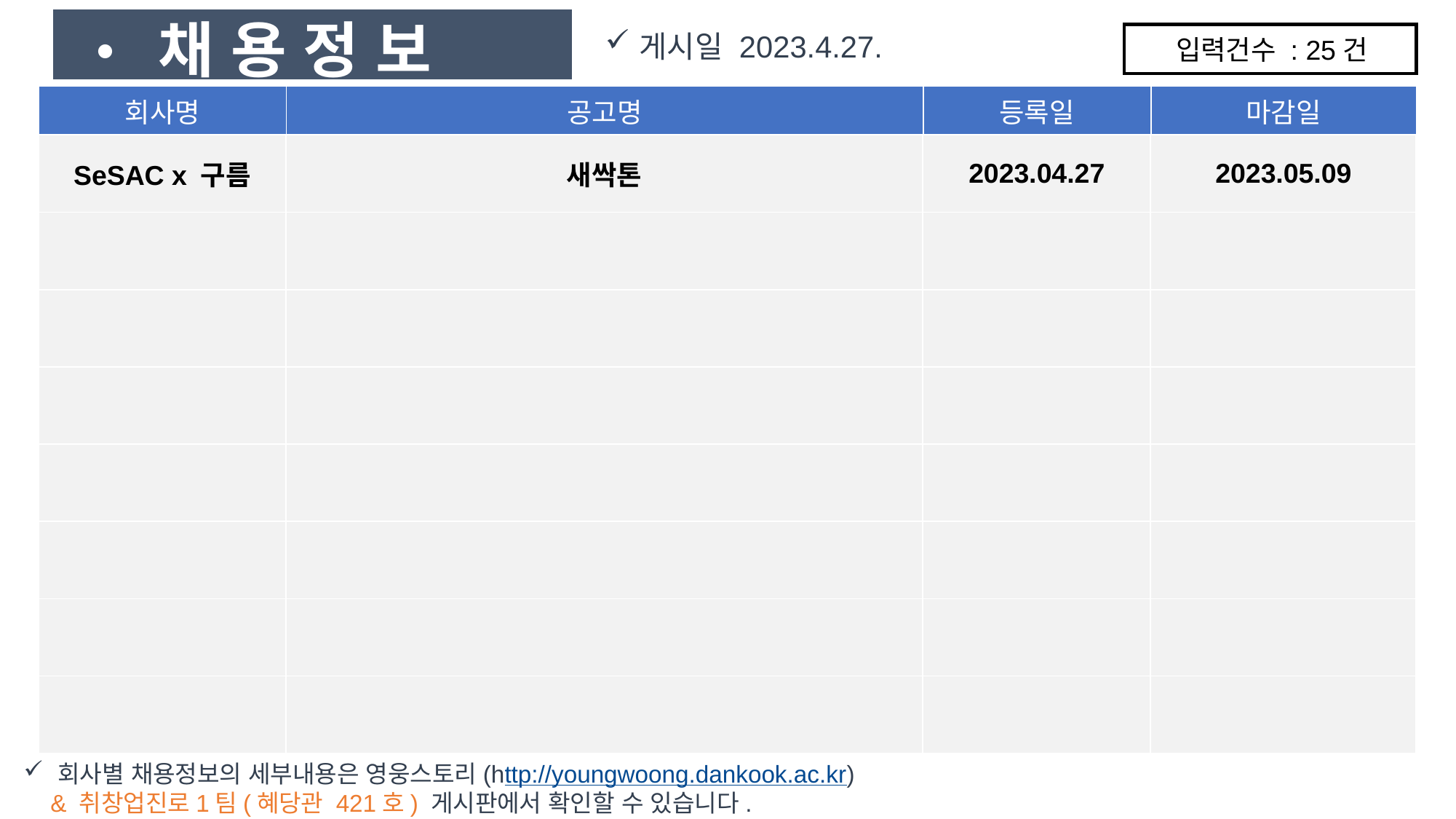

• 채 용 정 보

게시일 2023.4.27.

입력건수 : 25건
| 회사명 | 공고명 | 등록일 | 마감일 |
| --- | --- | --- | --- |

| SeSAC x 구름 | 새싹톤 | 2023.04.27 | 2023.05.09 |
| --- | --- | --- | --- |
|  |  |  |  |
|  |  |  |  |
|  |  |  |  |
|  |  |  |  |
|  |  |  |  |
|  |  |  |  |
|  |  |  |  |

회사별 채용정보의 세부내용은 영웅스토리(http://youngwoong.dankook.ac.kr)
    & 취창업진로1팀(혜당관 421호) 게시판에서 확인할 수 있습니다.